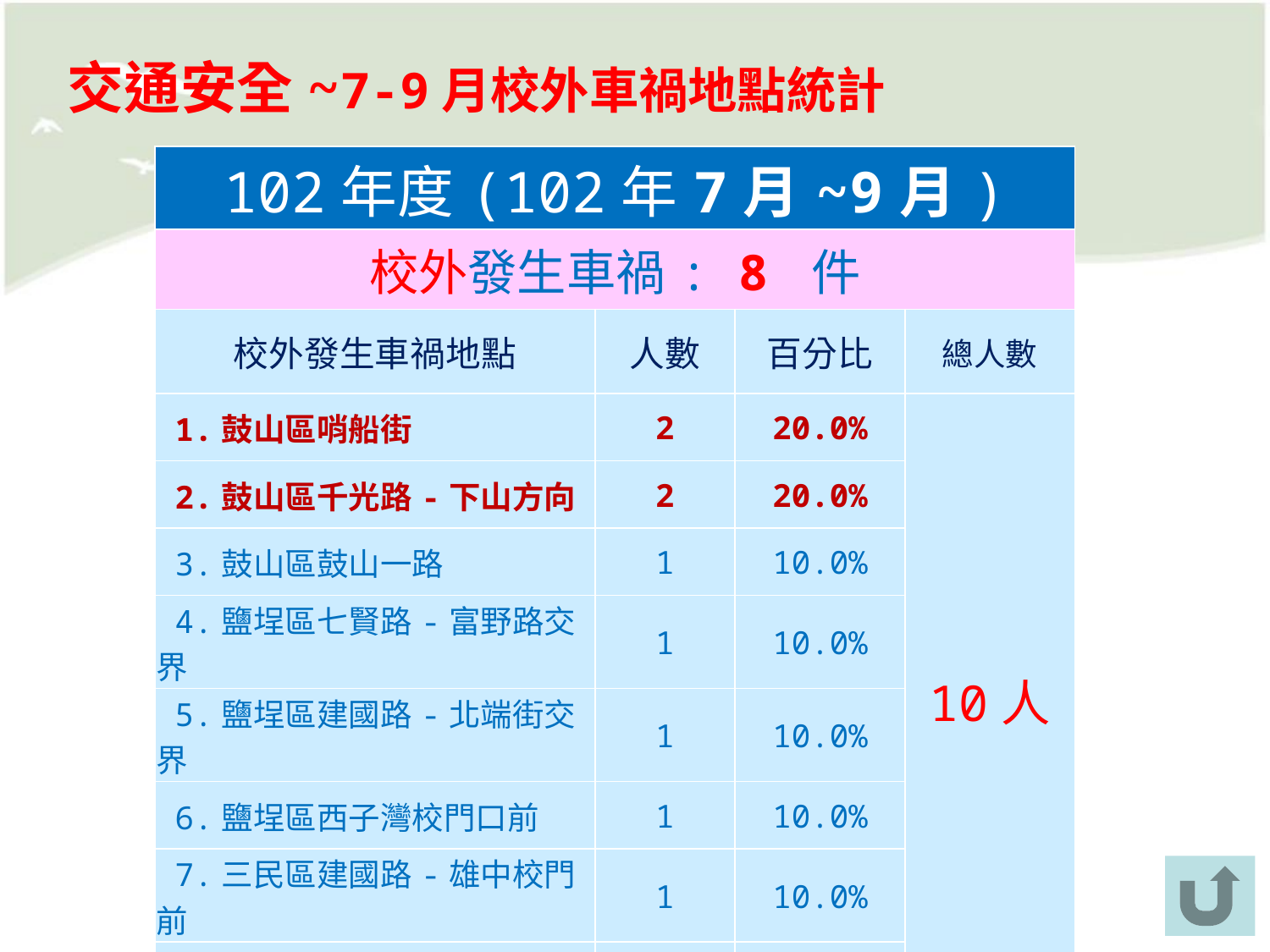

交通安全~7-9月校外車禍地點統計
| 102年度(102年7月~9月) |  |  |  |
| --- | --- | --- | --- |
| 校外發生車禍: 8 件 |  |  |  |
| 校外發生車禍地點 | 人數 | 百分比 | 總人數 |
| 1.鼓山區哨船街 | 2 | 20.0% | 10人 |
| 2.鼓山區千光路-下山方向 | 2 | 20.0% |  |
| 3.鼓山區鼓山一路 | 1 | 10.0% |  |
| 4.鹽埕區七賢路-富野路交 界 | 1 | 10.0% |  |
| 5.鹽埕區建國路-北端街交界 | 1 | 10.0% |  |
| 6.鹽埕區西子灣校門口前 | 1 | 10.0% |  |
| 7.三民區建國路-雄中校門前 | 1 | 10.0% |  |
| 8.不明 | 1 | 10.0% |  |